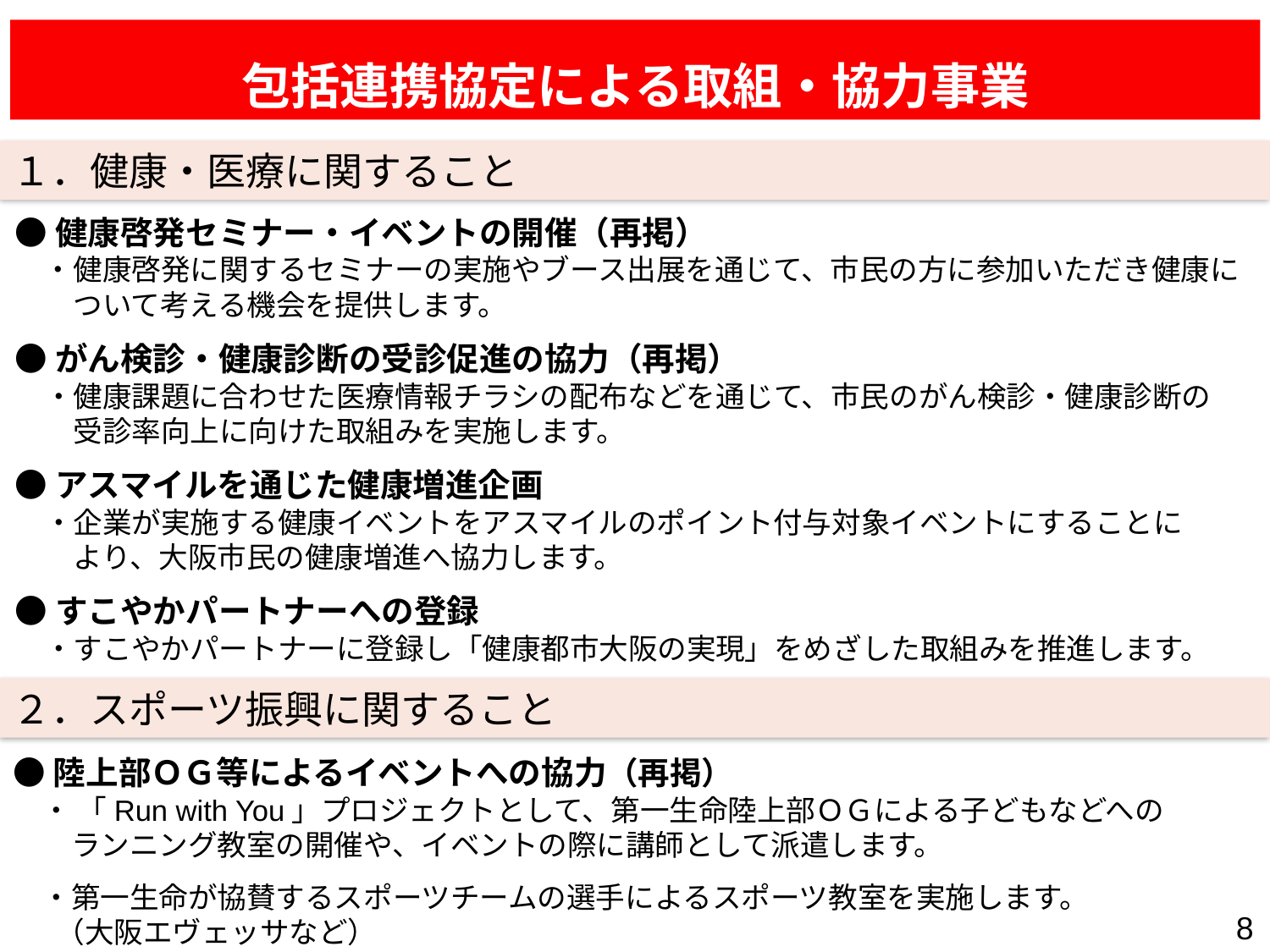

包括連携協定による取組・協力事業
１．健康・医療に関すること
●健康啓発セミナー・イベントの開催（再掲）
　・健康啓発に関するセミナーの実施やブース出展を通じて、市民の方に参加いただき健康に
　　ついて考える機会を提供します。

●がん検診・健康診断の受診促進の協力（再掲）
　・健康課題に合わせた医療情報チラシの配布などを通じて、市民のがん検診・健康診断の
　　受診率向上に向けた取組みを実施します。

●アスマイルを通じた健康増進企画
　・企業が実施する健康イベントをアスマイルのポイント付与対象イベントにすることに
　　より、大阪市民の健康増進へ協力します。

●すこやかパートナーへの登録
　・すこやかパートナーに登録し「健康都市大阪の実現」をめざした取組みを推進します。

２．スポーツ振興に関すること
●陸上部ＯＧ等によるイベントへの協力（再掲）
　・ 「Run with You」プロジェクトとして、第一生命陸上部ＯＧによる子どもなどへの
　　ランニング教室の開催や、イベントの際に講師として派遣します。

　・第一生命が協賛するスポーツチームの選手によるスポーツ教室を実施します。
 　（大阪エヴェッサなど）

8